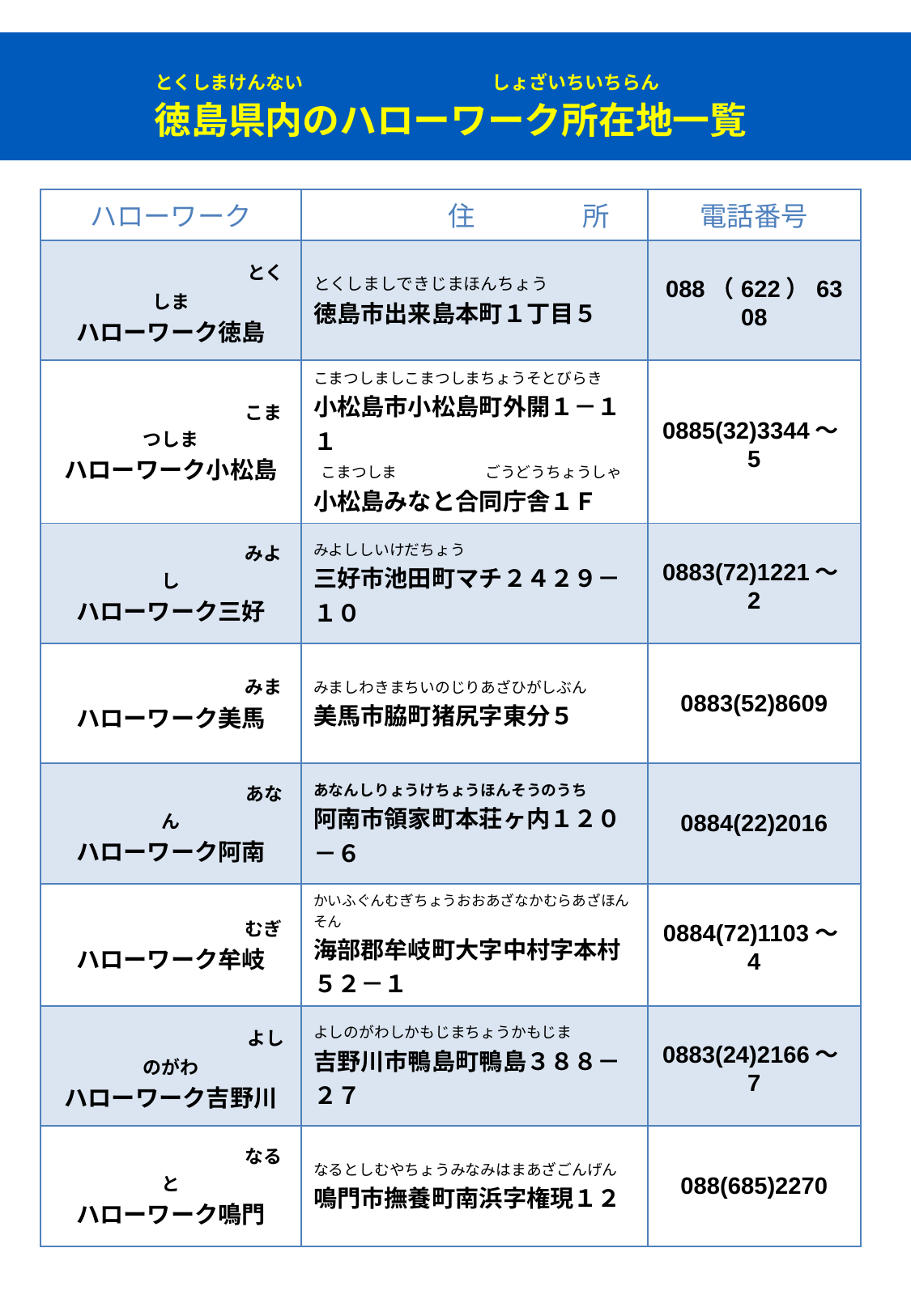

とくしまけんない                                       　 しょざいちいちらん
徳島県内のハローワーク所在地一覧
| ハローワーク | 住　　　　所 | 電話番号 |
| --- | --- | --- |
| とくしま ハローワーク徳島 | とくしましできじまほんちょう 徳島市出来島本町１丁目５ | 088（622）6308 |
| こまつしま ハローワーク小松島 | こまつしましこまつしまちょうそとびらき 小松島市小松島町外開１－１１ こまつしま　　　　　ごうどうちょうしゃ 小松島みなと合同庁舎１Ｆ | 0885(32)3344～5 |
| みよし ハローワーク三好 | みよししいけだちょう 三好市池田町マチ２４２９－１０ | 0883(72)1221～2 |
| みま ハローワーク美馬 | みましわきまちいのじりあざひがしぶん 美馬市脇町猪尻字東分５ | 0883(52)8609 |
| あなん ハローワーク阿南 | あなんしりょうけちょうほんそうのうち 阿南市領家町本荘ヶ内１２０－６ | 0884(22)2016 |
| むぎ ハローワーク牟岐 | かいふぐんむぎちょうおおあざなかむらあざほんそん 海部郡牟岐町大字中村字本村５２－１ | 0884(72)1103～4 |
| よしのがわ ハローワーク吉野川 | よしのがわしかもじまちょうかもじま 吉野川市鴨島町鴨島３８８－２７ | 0883(24)2166～7 |
| なると ハローワーク鳴門 | なるとしむやちょうみなみはまあざごんげん 鳴門市撫養町南浜字権現１２ | 088(685)2270 |